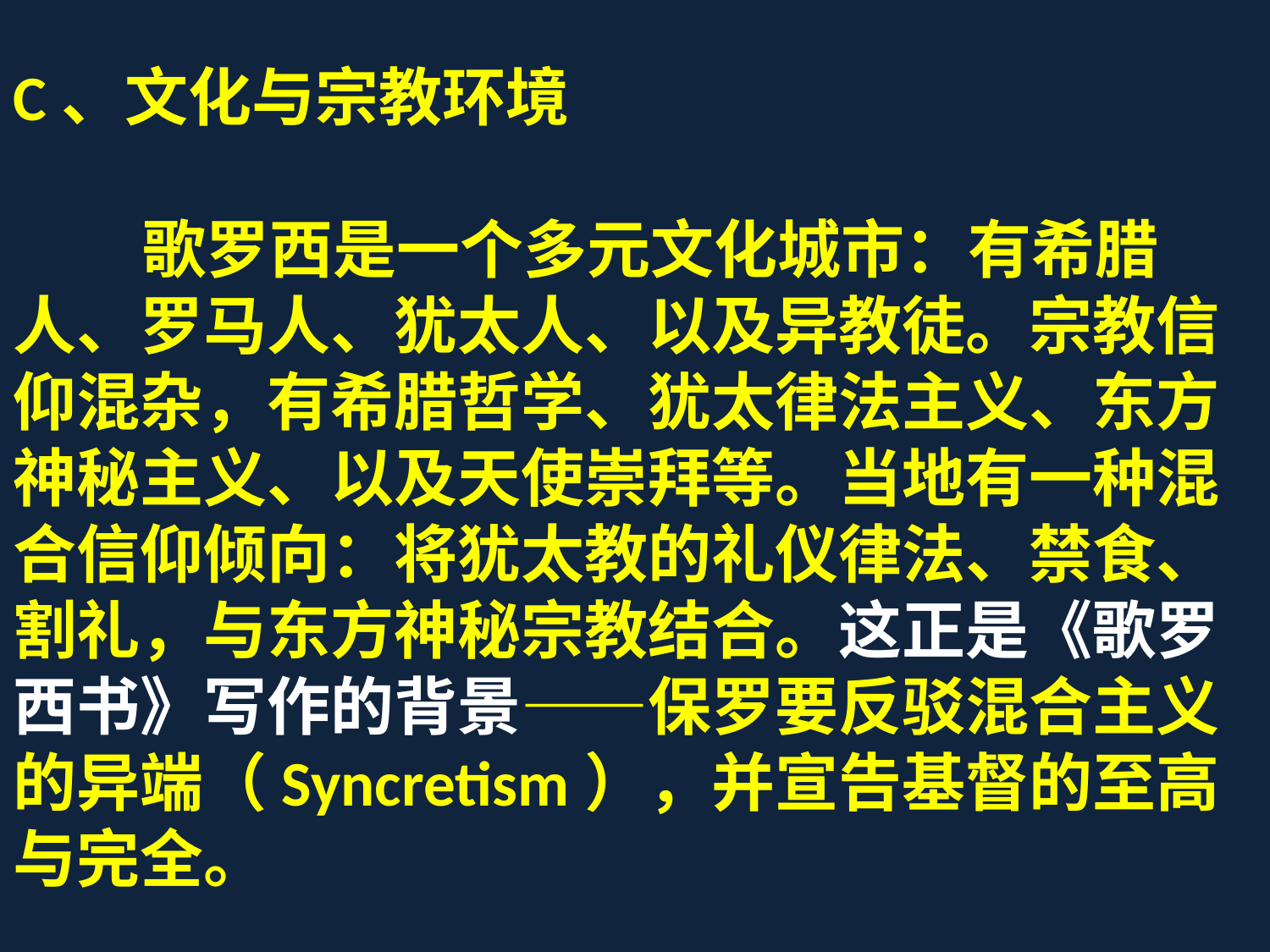

C、文化与宗教环境

        歌罗西是一个多元文化城市：有希腊人、罗马人、犹太人、以及异教徒。宗教信仰混杂，有希腊哲学、犹太律法主义、东方神秘主义、以及天使崇拜等。当地有一种混合信仰倾向：将犹太教的礼仪律法、禁食、割礼，与东方神秘宗教结合。这正是《歌罗西书》写作的背景——保罗要反驳混合主义的异端（Syncretism），并宣告基督的至高与完全。